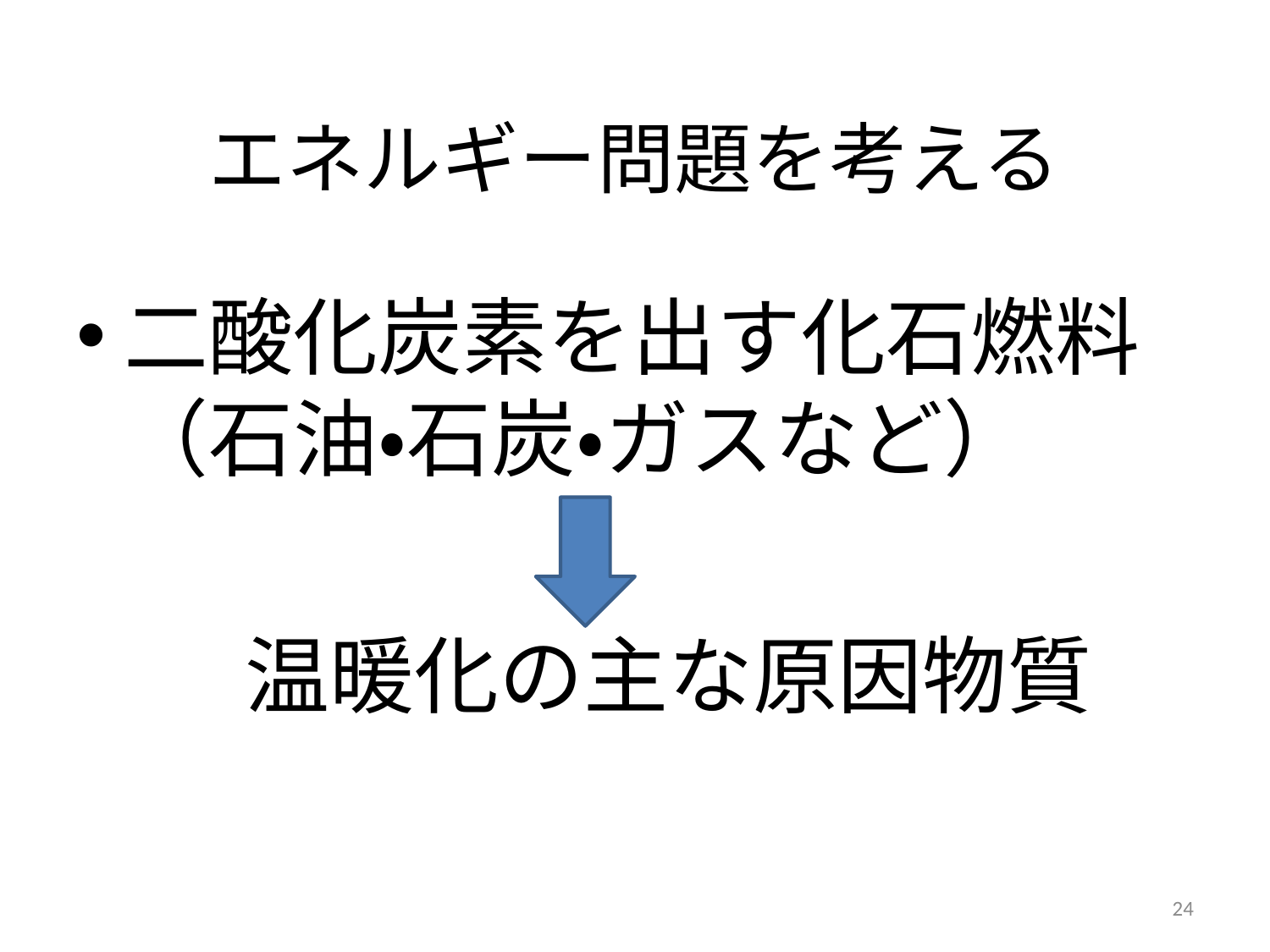

# エネルギー問題を考える
二酸化炭素を出す化石燃料（石油・石炭・ガスなど）

　　温暖化の主な原因物質

24